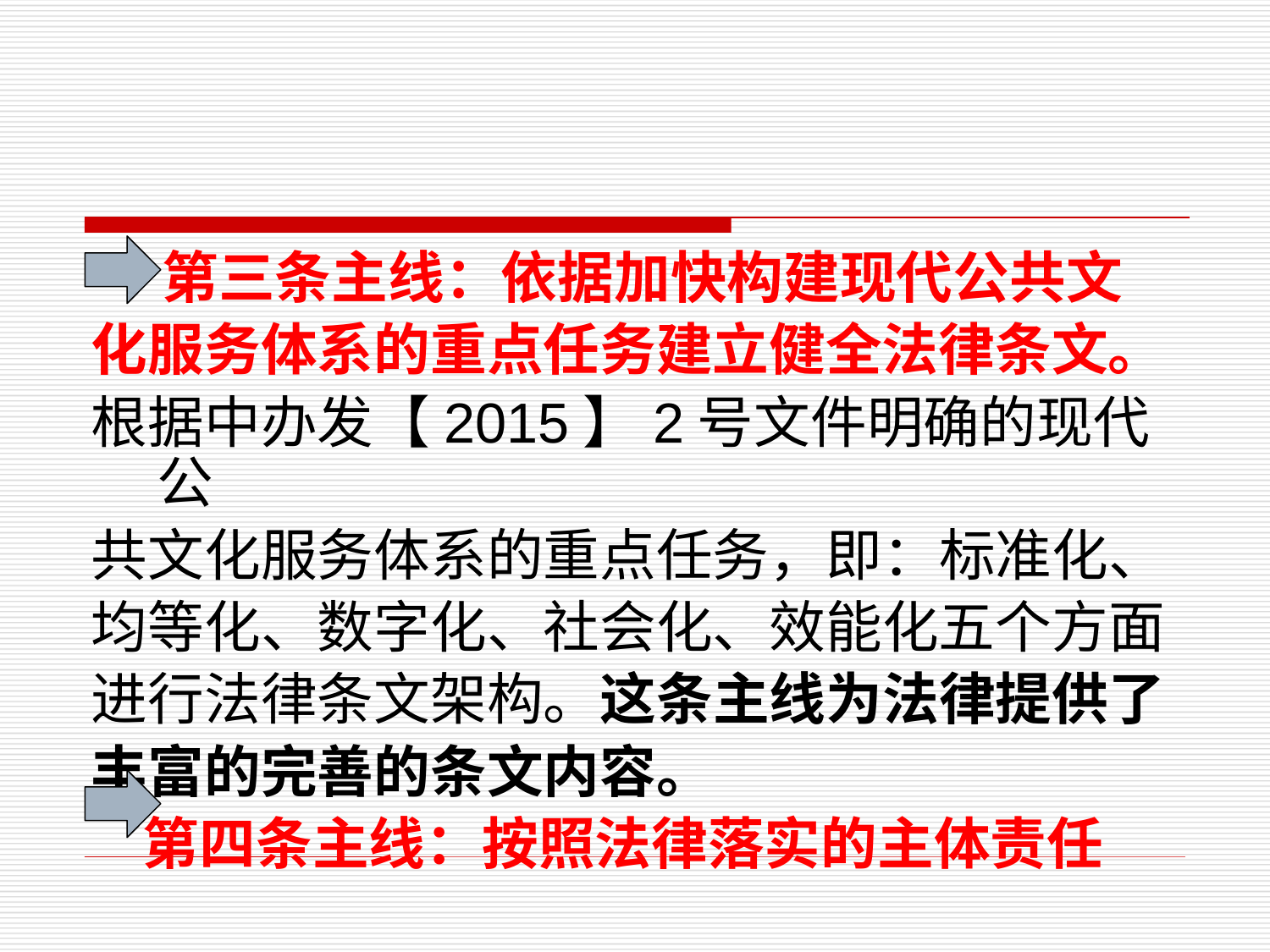

第三条主线：依据加快构建现代公共文
化服务体系的重点任务建立健全法律条文。
根据中办发【2015】2号文件明确的现代公
共文化服务体系的重点任务，即：标准化、
均等化、数字化、社会化、效能化五个方面
进行法律条文架构。这条主线为法律提供了
丰富的完善的条文内容。
   第四条主线：按照法律落实的主体责任